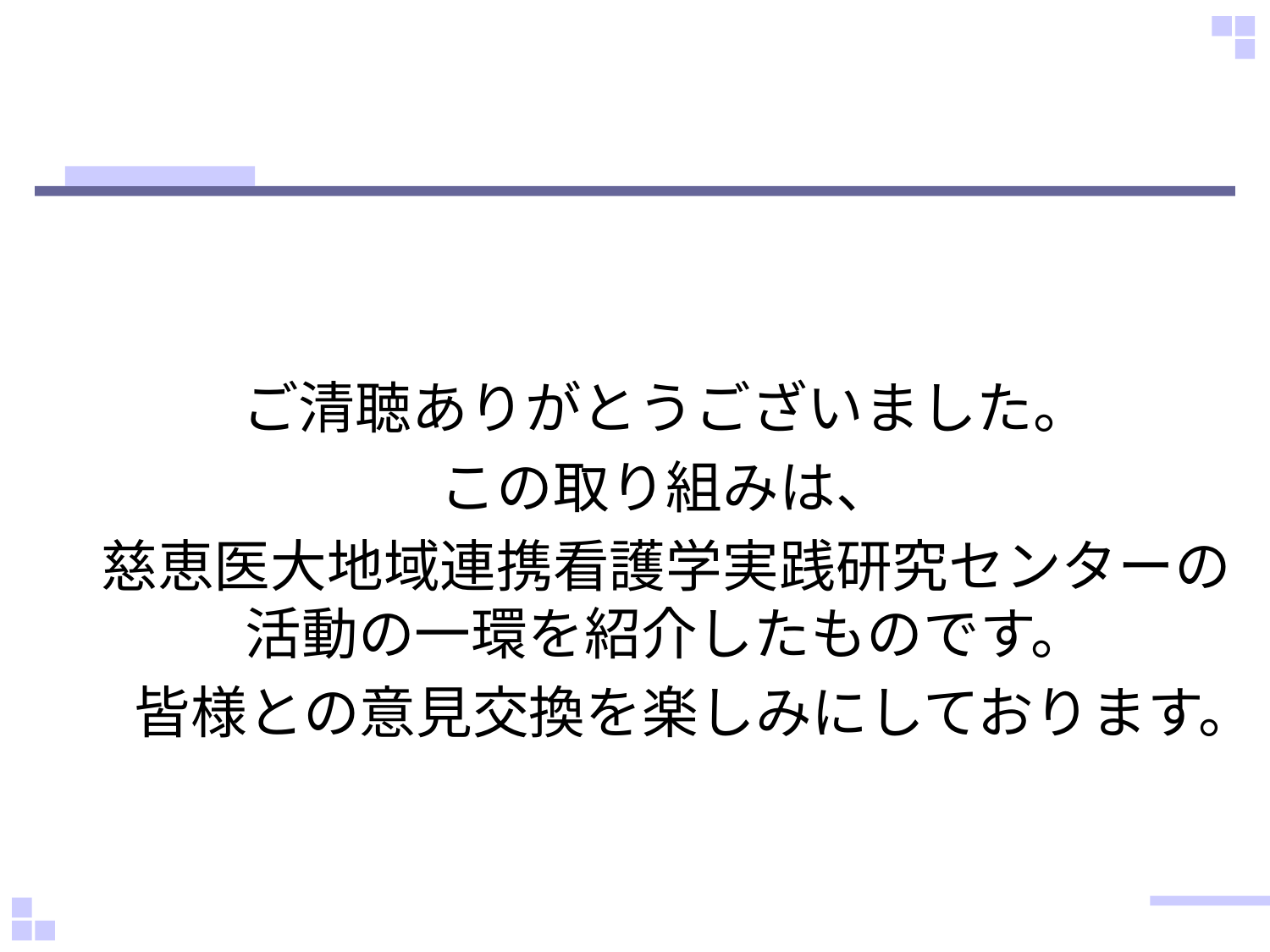

#
ご清聴ありがとうございました。
この取り組みは、
慈恵医大地域連携看護学実践研究センターの活動の一環を紹介したものです。
　皆様との意見交換を楽しみにしております。